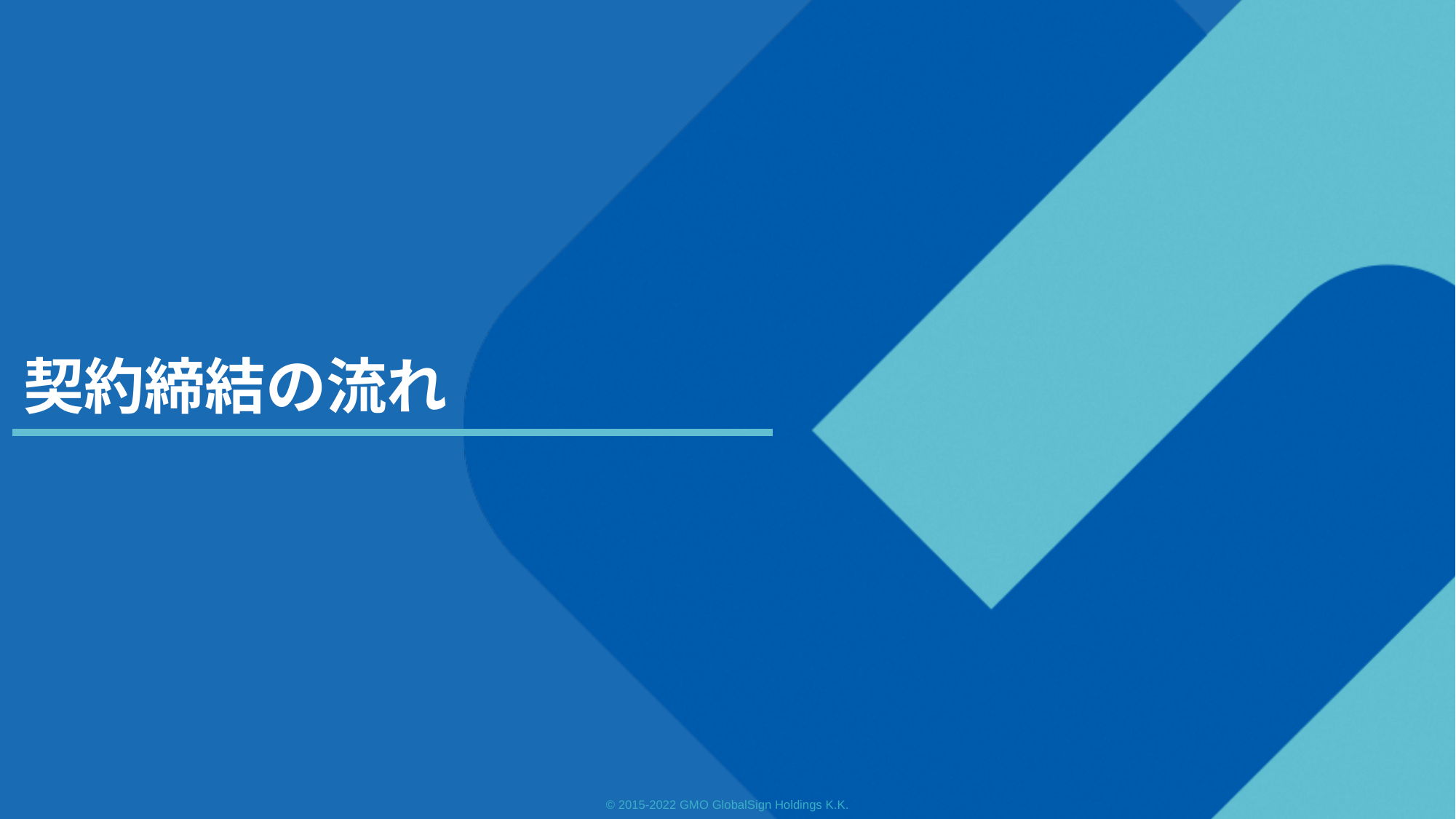

# 契約締結の流れ
© 2015-2022 GMO GlobalSign Holdings K.K.